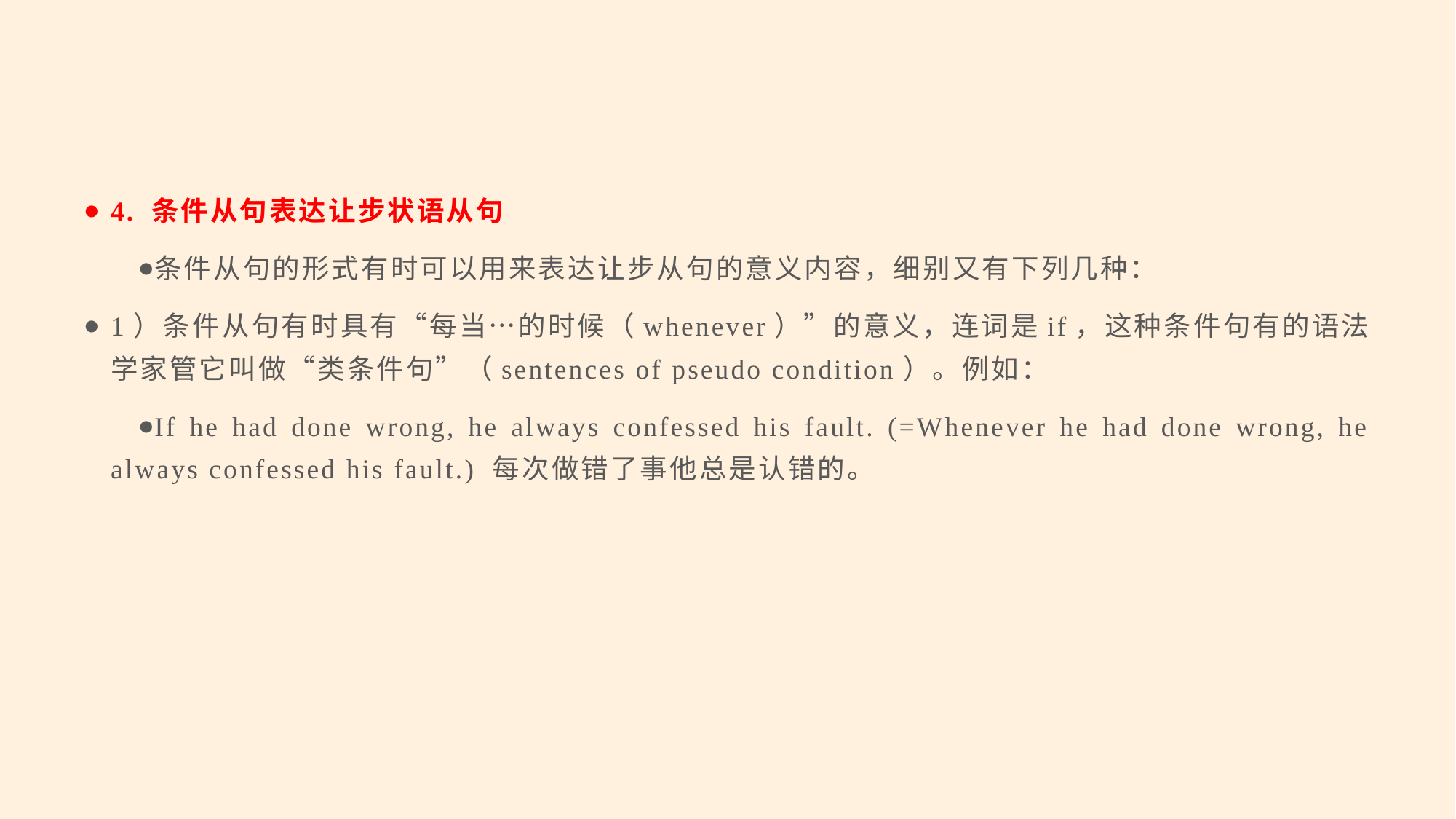

#
4. 条件从句表达让步状语从句
条件从句的形式有时可以用来表达让步从句的意义内容，细别又有下列几种：
1）条件从句有时具有“每当…的时候（whenever）”的意义，连词是if，这种条件句有的语法学家管它叫做“类条件句”（sentences of pseudo condition）。例如：
If he had done wrong, he always confessed his fault. (=Whenever he had done wrong, he always confessed his fault.) 每次做错了事他总是认错的。